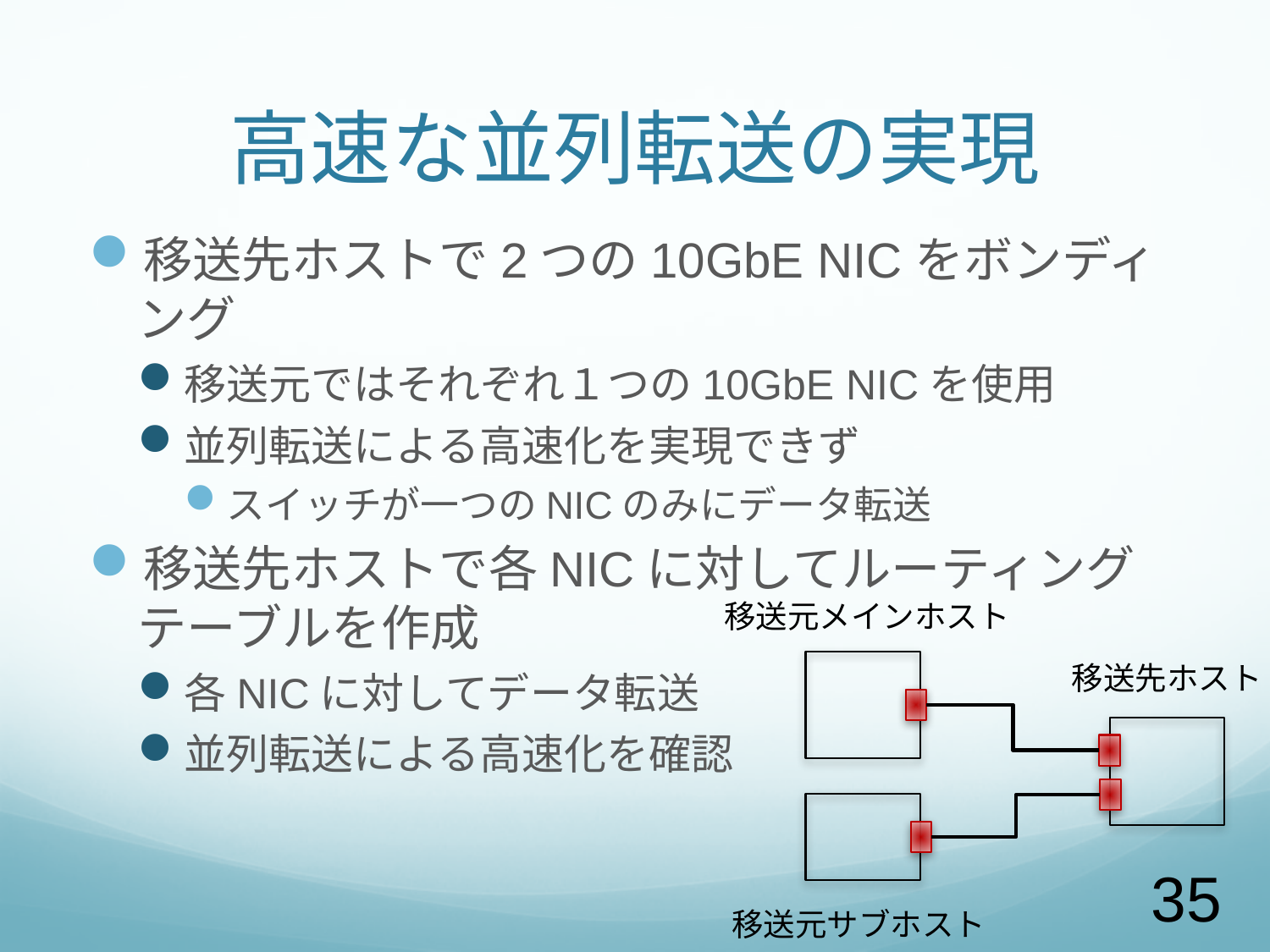

# 高速な並列転送の実現
移送先ホストで2つの10GbE NICをボンディング
移送元ではそれぞれ１つの10GbE NICを使用
並列転送による高速化を実現できず
スイッチが一つのNICのみにデータ転送
移送先ホストで各NICに対してルーティングテーブルを作成
各NICに対してデータ転送
並列転送による高速化を確認

移送元メインホスト

移送先ホスト

35
移送元サブホスト